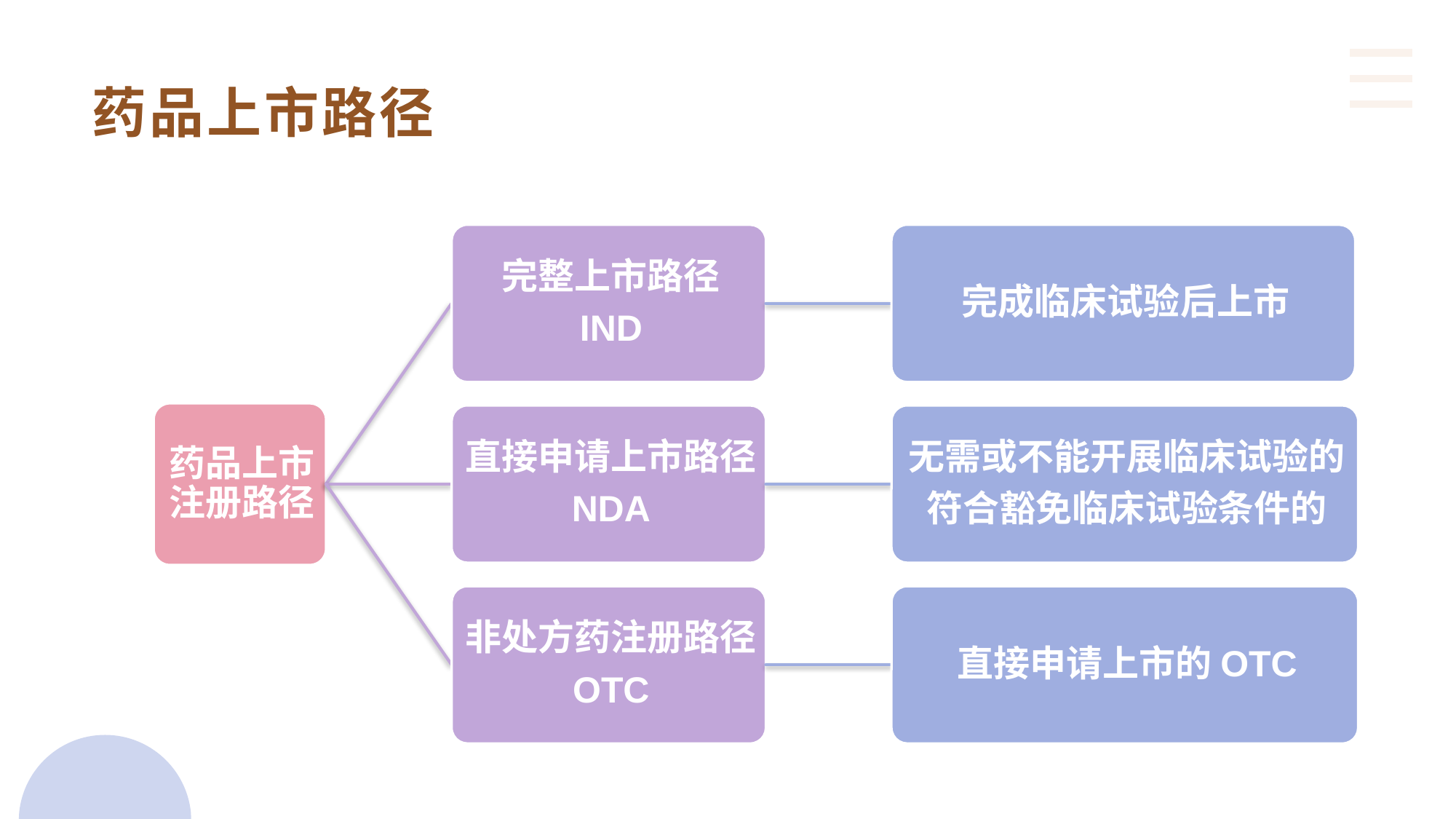

药品上市路径
药品上市注册路径

完整上市路径
IND

完成临床试验后上市

直接申请上市路径
NDA

无需或不能开展临床试验的
符合豁免临床试验条件的

非处方药注册路径
OTC

直接申请上市的OTC